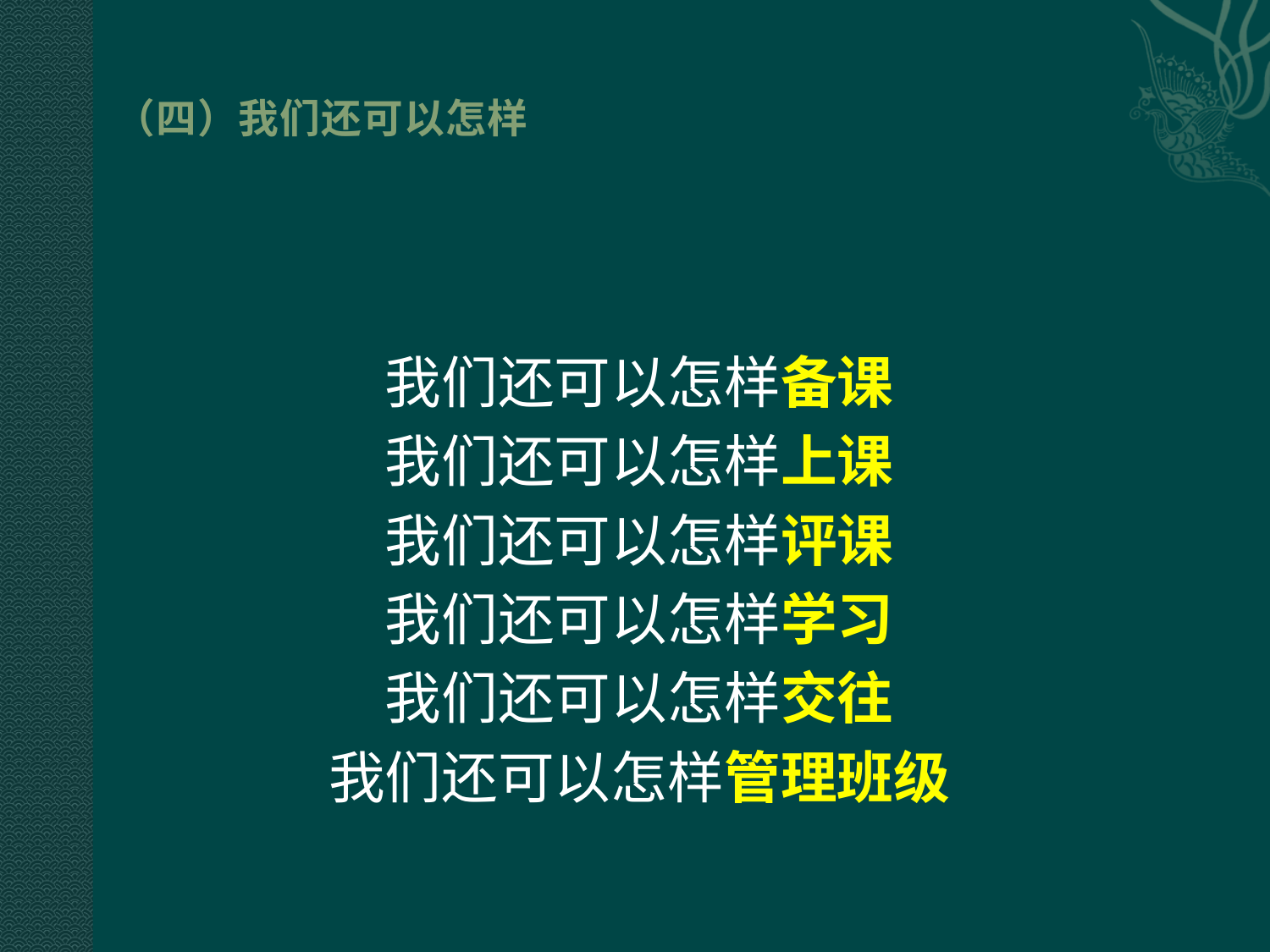

# （四）我们还可以怎样

我们还可以怎样备课
我们还可以怎样上课
我们还可以怎样评课
我们还可以怎样学习
我们还可以怎样交往
我们还可以怎样管理班级